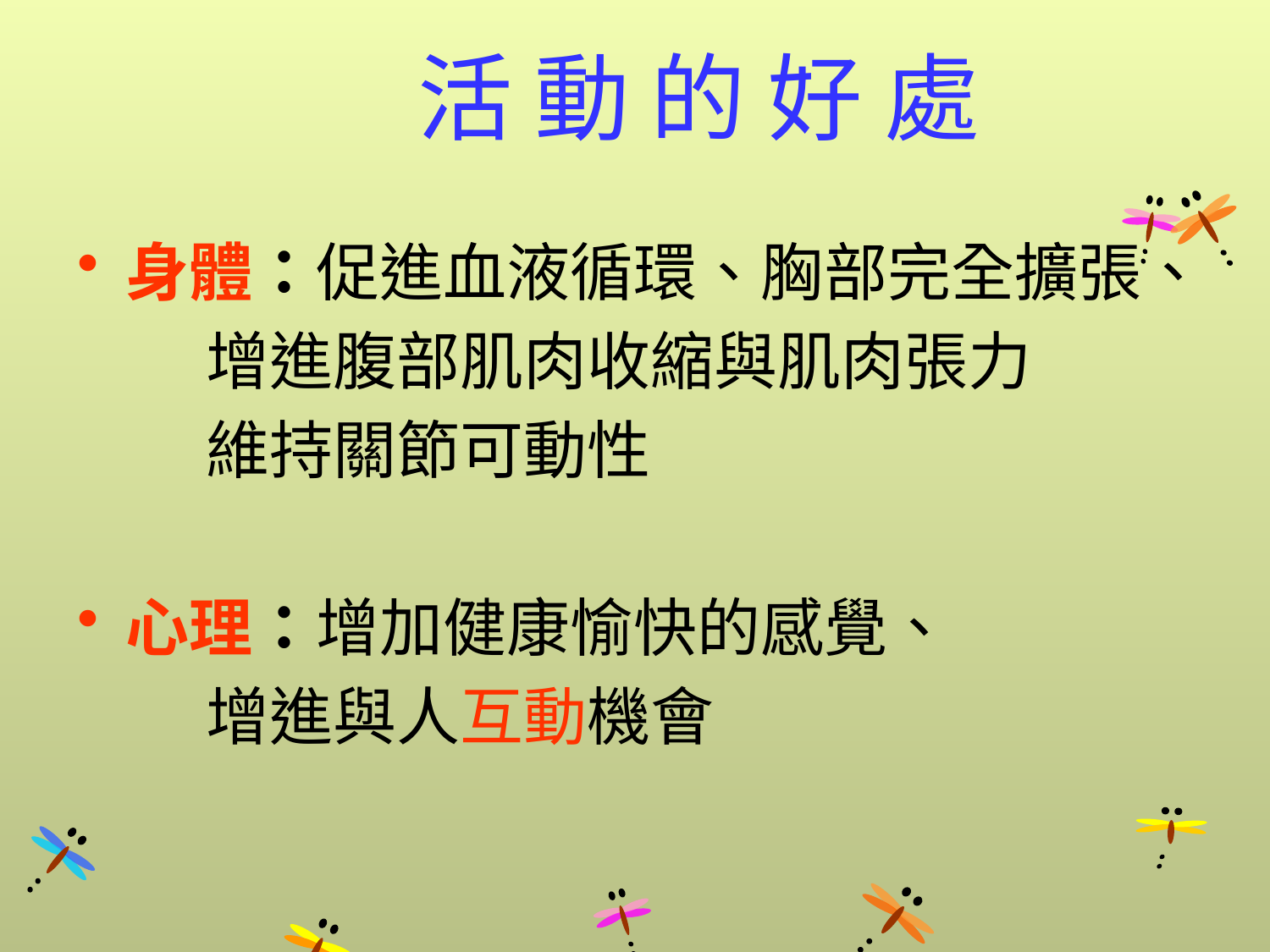

# 活 動 的 好 處
身體：促進血液循環、胸部完全擴張、
        增進腹部肌肉收縮與肌肉張力
        維持關節可動性

心理：增加健康愉快的感覺、
        增進與人互動機會